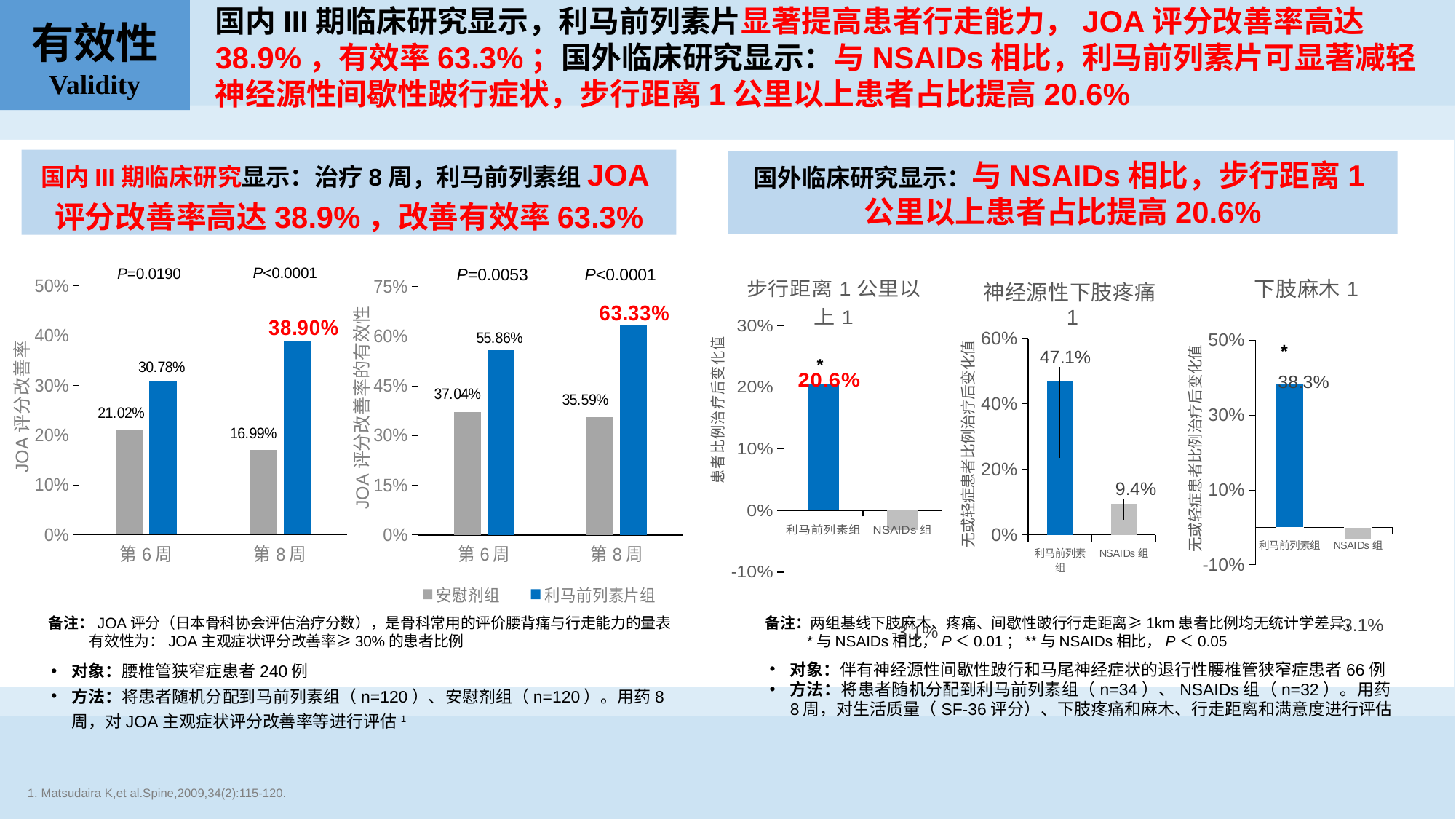

国内III期临床研究显示，利马前列素片显著提高患者行走能力，JOA评分改善率高达38.9%，有效率63.3%；国外临床研究显示：与NSAIDs相比，利马前列素片可显著减轻神经源性间歇性跛行症状，步行距离1公里以上患者占比提高20.6%
有效性
Validity

骨质疏松症流行病学负担大、骨折危害及经济负担大
国内III期临床研究显示：治疗8周，利马前列素组JOA评分改善率高达38.9%，改善有效率63.3%
国外临床研究显示：与NSAIDs相比，步行距离1公里以上患者占比提高20.6%

### Chart

| Category | 安慰剂组 | 利马前列素片组 |
|---|---|---|
| 第6周 | 0.2102 | 0.3078 |
| 第8周 | 0.1699 | 0.389 |
P<0.0001
P=0.0190
JOA评分改善率

### Chart

| Category | 安慰剂组 | 利马前列素片组 |
|---|---|---|
| 第6周 | 0.3704 | 0.5586 |
| 第8周 | 0.3559 | 0.6333 |
P=0.0053
P<0.0001
JOA评分改善率的有效性

### Chart: 步行距离1公里以上1

| Category | 变化值 |
|---|---|
| 利马前列素组 | 0.20600000000000002 |
| NSAIDs组 | -0.031 |

### Chart: 神经源性下肢疼痛1

| Category | 变化值 |  |
|---|---|---|
| 利马前列素组 | 0.471 | None |
| NSAIDs组 | 0.09399999999999997 | None |

### Chart: 下肢麻木1

| Category | 变化值 |
|---|---|
| 利马前列素组 | 0.3827058823529412 |
| NSAIDs组 | -0.031 |
*
*
备注：两组基线下肢麻木、疼痛、间歇性跛行行走距离≥1km患者比例均无统计学差异；
          *与NSAIDs相比，P＜0.01；**与NSAIDs相比，P＜0.05
备注：JOA评分（日本骨科协会评估治疗分数），是骨科常用的评价腰背痛与行走能力的量表
           有效性为：JOA主观症状评分改善率≥30%的患者比例
对象：伴有神经源性间歇性跛行和马尾神经症状的退行性腰椎管狭窄症患者66例
方法：将患者随机分配到利马前列素组（n=34）、NSAIDs组（n=32）。用药8周，对生活质量（SF-36评分）、下肢疼痛和麻木、行走距离和满意度进行评估
对象：腰椎管狭窄症患者240例
方法：将患者随机分配到马前列素组（n=120）、安慰剂组（n=120）。用药8周，对JOA主观症状评分改善率等进行评估1
1. Matsudaira K,et al.Spine,2009,34(2):115-120.